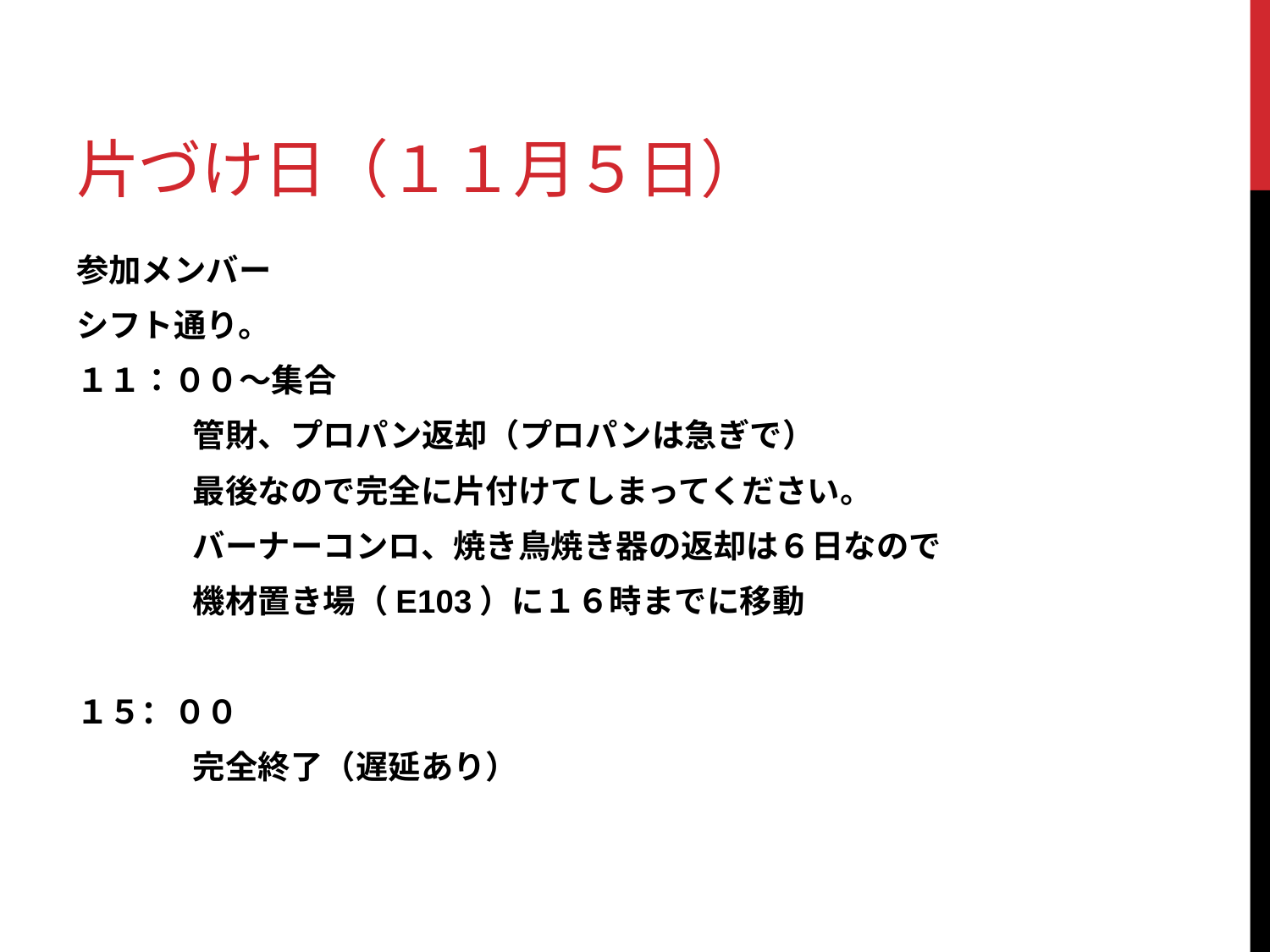

# 片づけ日（１１月５日）
参加メンバー
シフト通り。
１１：００～集合
	管財、プロパン返却（プロパンは急ぎで）
	最後なので完全に片付けてしまってください。
	バーナーコンロ、焼き鳥焼き器の返却は６日なので
	機材置き場（E103）に１６時までに移動

１５：００
	完全終了（遅延あり）